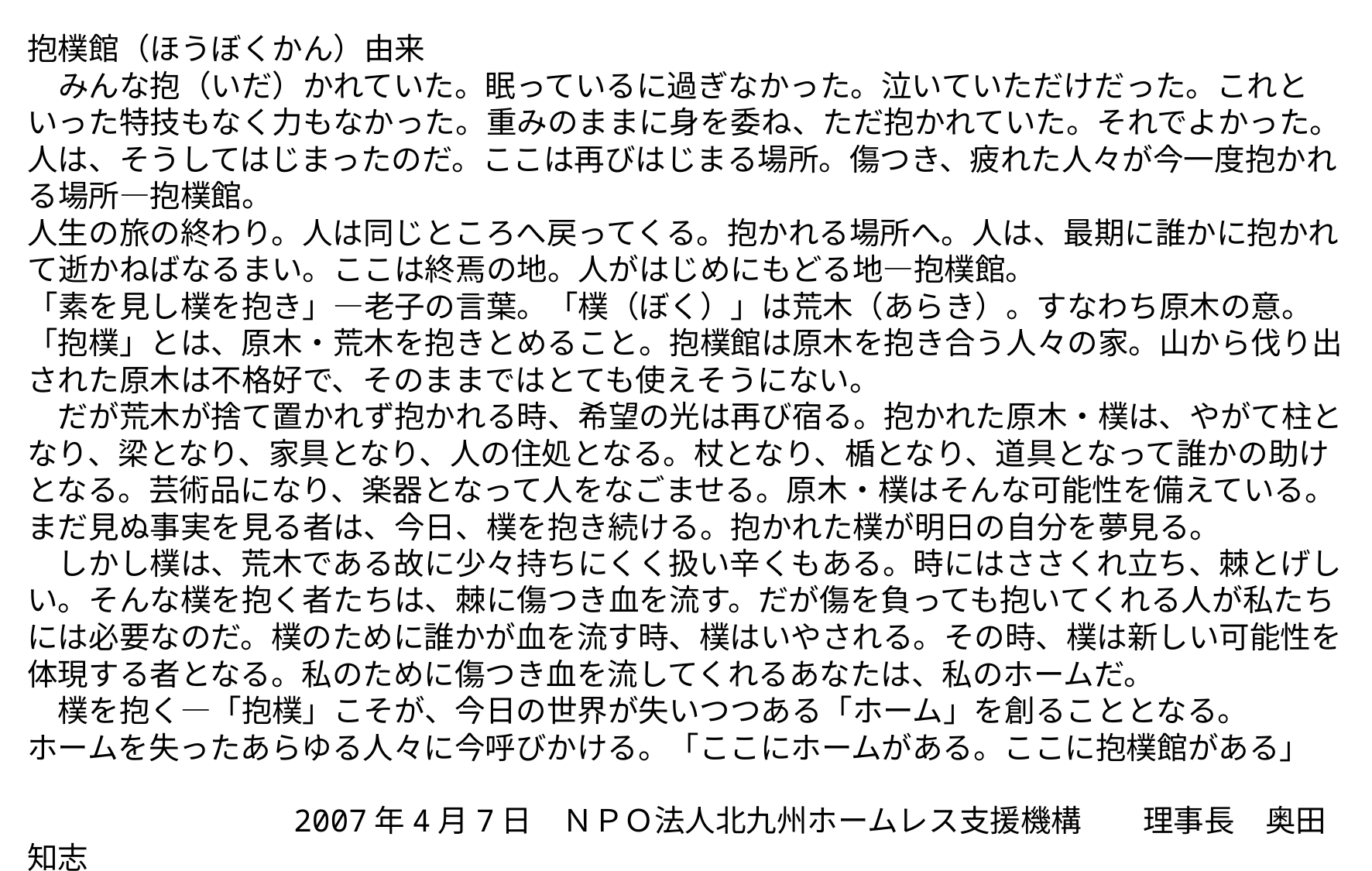

抱樸館（ほうぼくかん）由来
　みんな抱（いだ）かれていた。眠っているに過ぎなかった。泣いていただけだった。これといった特技もなく力もなかった。重みのままに身を委ね、ただ抱かれていた。それでよかった。人は、そうしてはじまったのだ。ここは再びはじまる場所。傷つき、疲れた人々が今一度抱かれる場所―抱樸館。
人生の旅の終わり。人は同じところへ戻ってくる。抱かれる場所へ。人は、最期に誰かに抱かれて逝かねばなるまい。ここは終焉の地。人がはじめにもどる地―抱樸館。
「素を見し樸を抱き」―老子の言葉。「樸（ぼく）」は荒木（あらき）。すなわち原木の意。「抱樸」とは、原木・荒木を抱きとめること。抱樸館は原木を抱き合う人々の家。山から伐り出された原木は不格好で、そのままではとても使えそうにない。
　だが荒木が捨て置かれず抱かれる時、希望の光は再び宿る。抱かれた原木・樸は、やがて柱となり、梁となり、家具となり、人の住処となる。杖となり、楯となり、道具となって誰かの助けとなる。芸術品になり、楽器となって人をなごませる。原木・樸はそんな可能性を備えている。まだ見ぬ事実を見る者は、今日、樸を抱き続ける。抱かれた樸が明日の自分を夢見る。
　しかし樸は、荒木である故に少々持ちにくく扱い辛くもある。時にはささくれ立ち、棘とげしい。そんな樸を抱く者たちは、棘に傷つき血を流す。だが傷を負っても抱いてくれる人が私たちには必要なのだ。樸のために誰かが血を流す時、樸はいやされる。その時、樸は新しい可能性を体現する者となる。私のために傷つき血を流してくれるあなたは、私のホームだ。
　樸を抱く―「抱樸」こそが、今日の世界が失いつつある「ホーム」を創ることとなる。
ホームを失ったあらゆる人々に今呼びかける。「ここにホームがある。ここに抱樸館がある」

 　　　　　　　　2007年4月7日　ＮＰＯ法人北九州ホームレス支援機構　　理事長　奥田知志